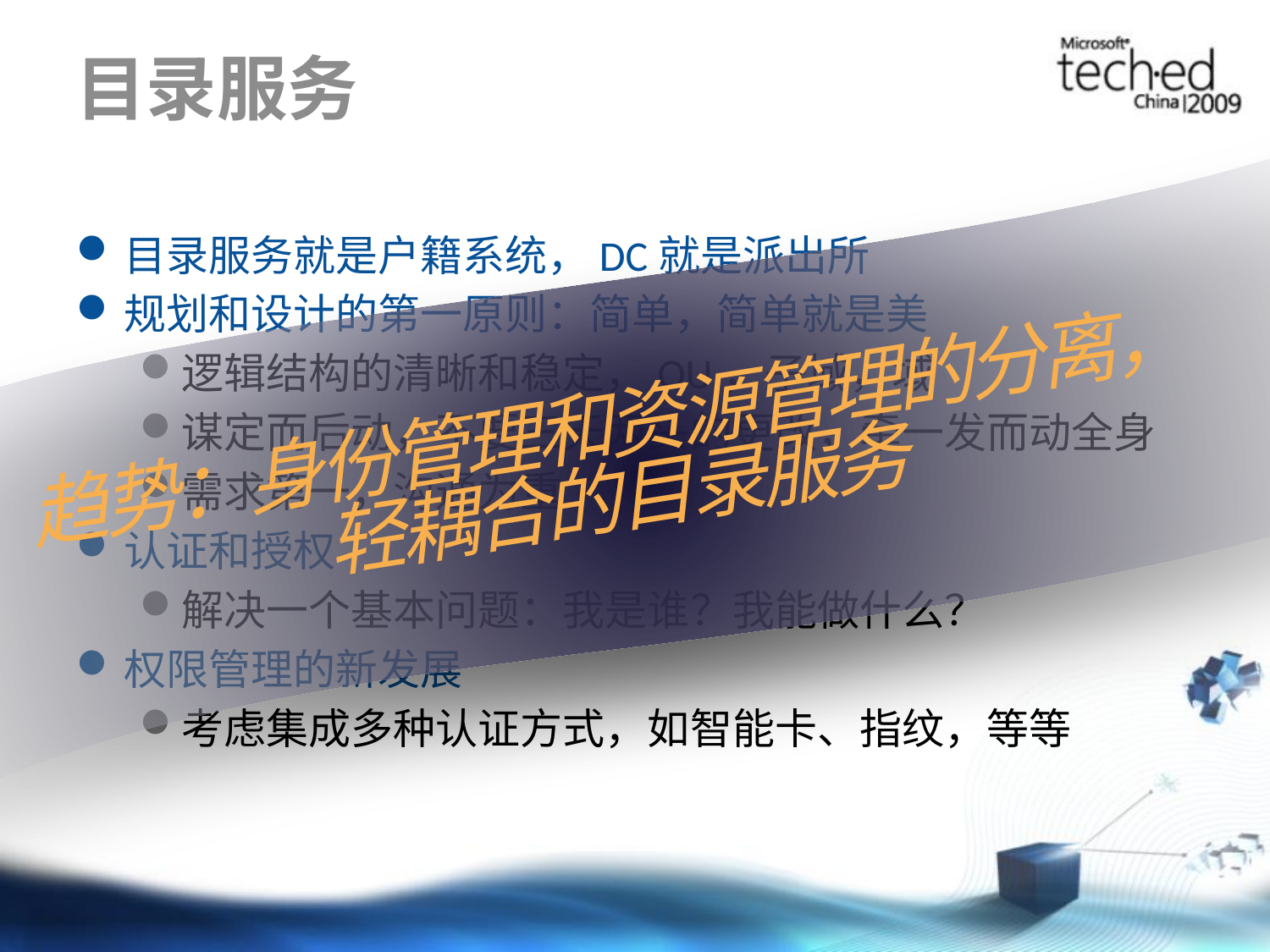

# 目录服务

趋势：身份管理和资源管理的分离，轻耦合的目录服务
目录服务就是户籍系统，DC就是派出所
规划和设计的第一原则：简单，简单就是美
逻辑结构的清晰和稳定，OU，子域，域
谋定而后动，不要三天两头的更改，牵一发而动全身
需求第一，沟通为重
认证和授权
解决一个基本问题：我是谁？我能做什么？
权限管理的新发展
考虑集成多种认证方式，如智能卡、指纹，等等